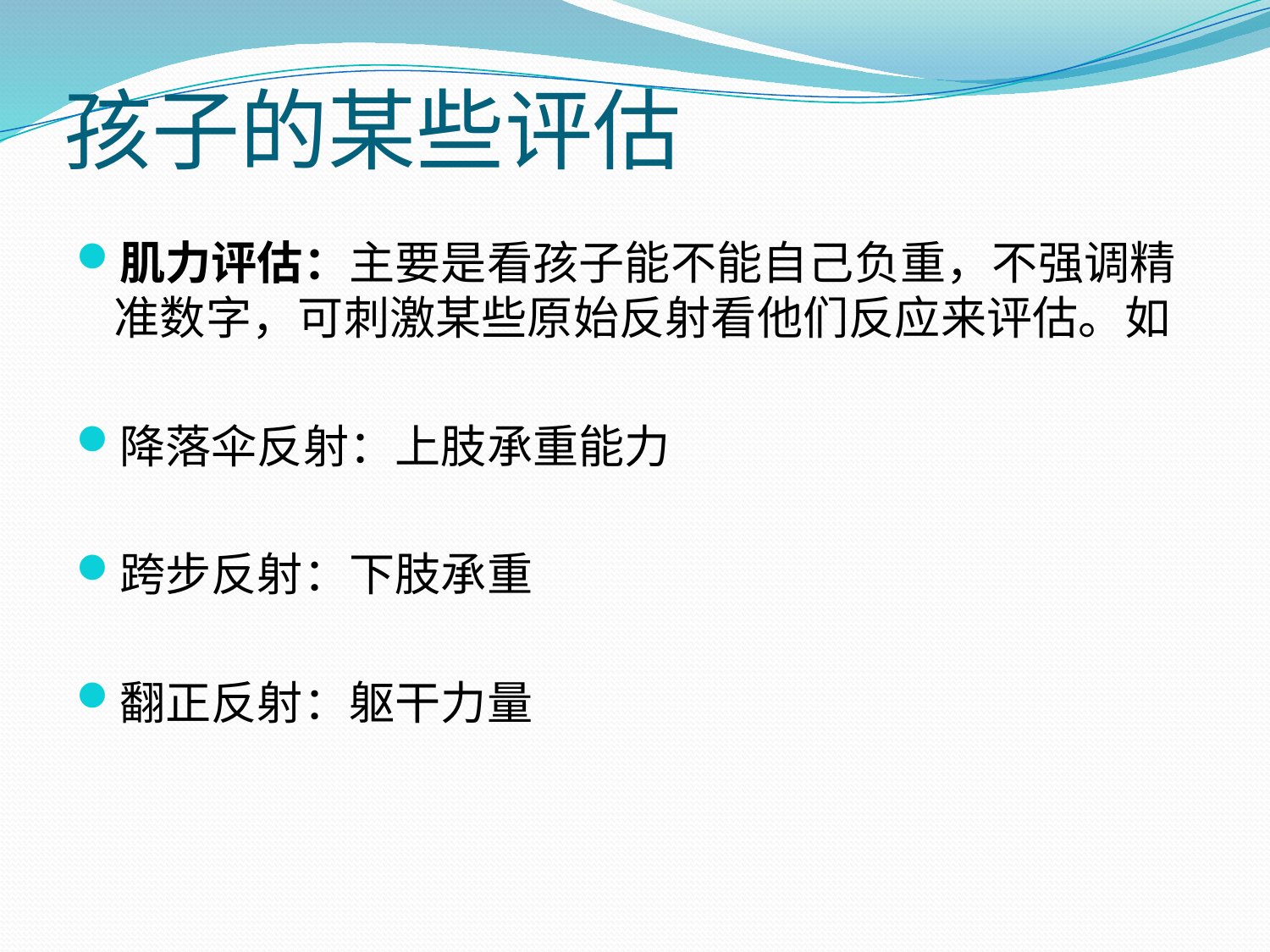

# 孩子的某些评估

肌力评估：主要是看孩子能不能自己负重，不强调精准数字，可刺激某些原始反射看他们反应来评估。如

降落伞反射：上肢承重能力

跨步反射：下肢承重

翻正反射：躯干力量